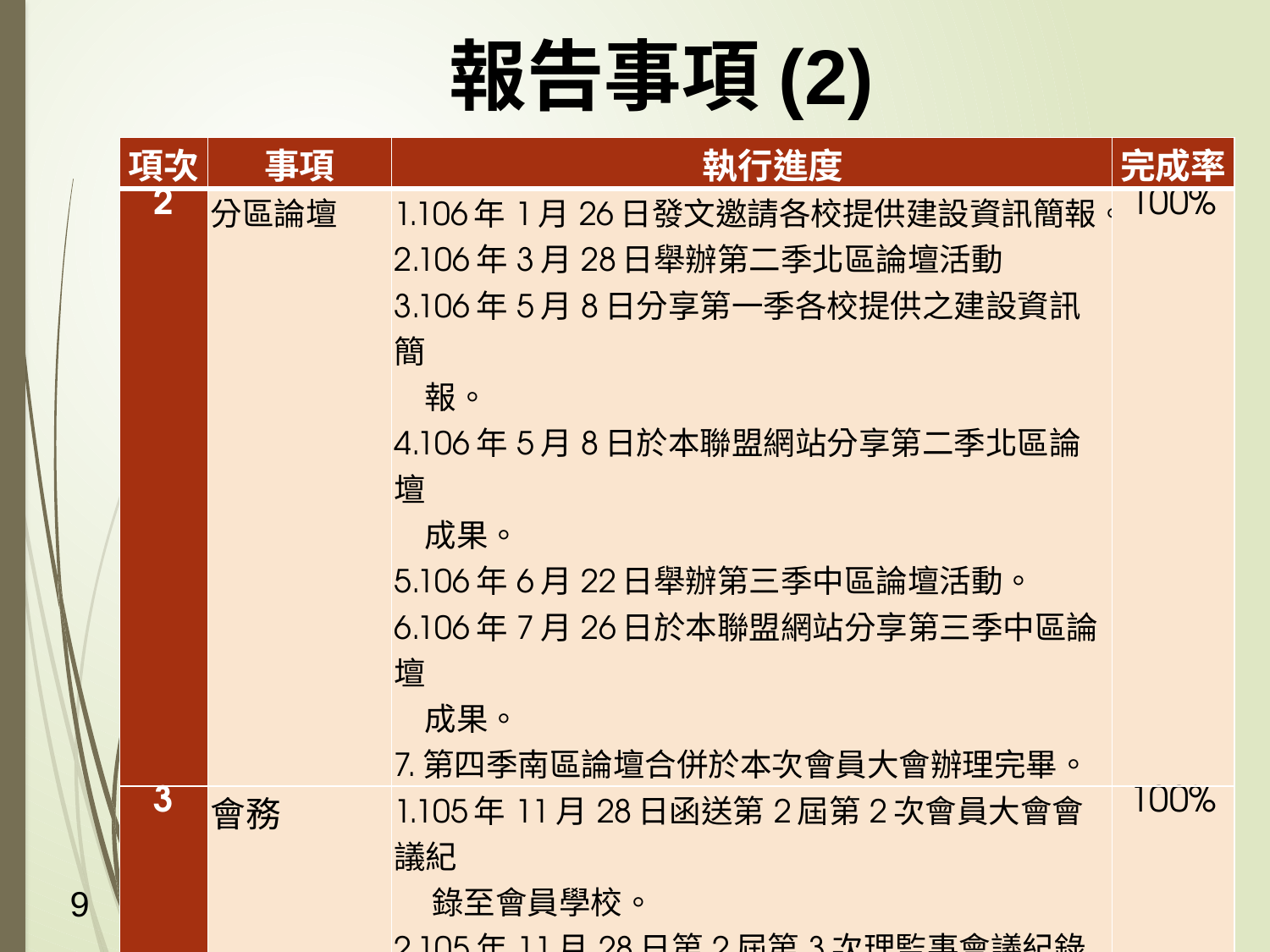

# 報告事項(2)
| 項次 | 事項 | 執行進度 | 完成率 |
| --- | --- | --- | --- |
| 2 | 分區論壇 | 1.106年1月26日發文邀請各校提供建設資訊簡報。 2.106年3月28日舉辦第二季北區論壇活動 3.106年5月8日分享第一季各校提供之建設資訊簡 報。 4.106年5月8日於本聯盟網站分享第二季北區論壇 成果。 5.106年6月22日舉辦第三季中區論壇活動。 6.106年7月26日於本聯盟網站分享第三季中區論壇 成果。 7.第四季南區論壇合併於本次會員大會辦理完畢。 | 100% |
| 3 | 會務 | 1.105年11月28日函送第2屆第2次會員大會會議紀 錄至會員學校。 2.105年11月28日第2屆第3次理監事會議紀錄向內 政部完成報備 3.106年6月28日第2屆第4次理監事會議紀錄向內政 部完成報備 4.106年1月26日完成本聯盟會員通訊錄。 5.106年6月日國立海洋大學正式成為本聯盟永久會 員。 | 100% |
9